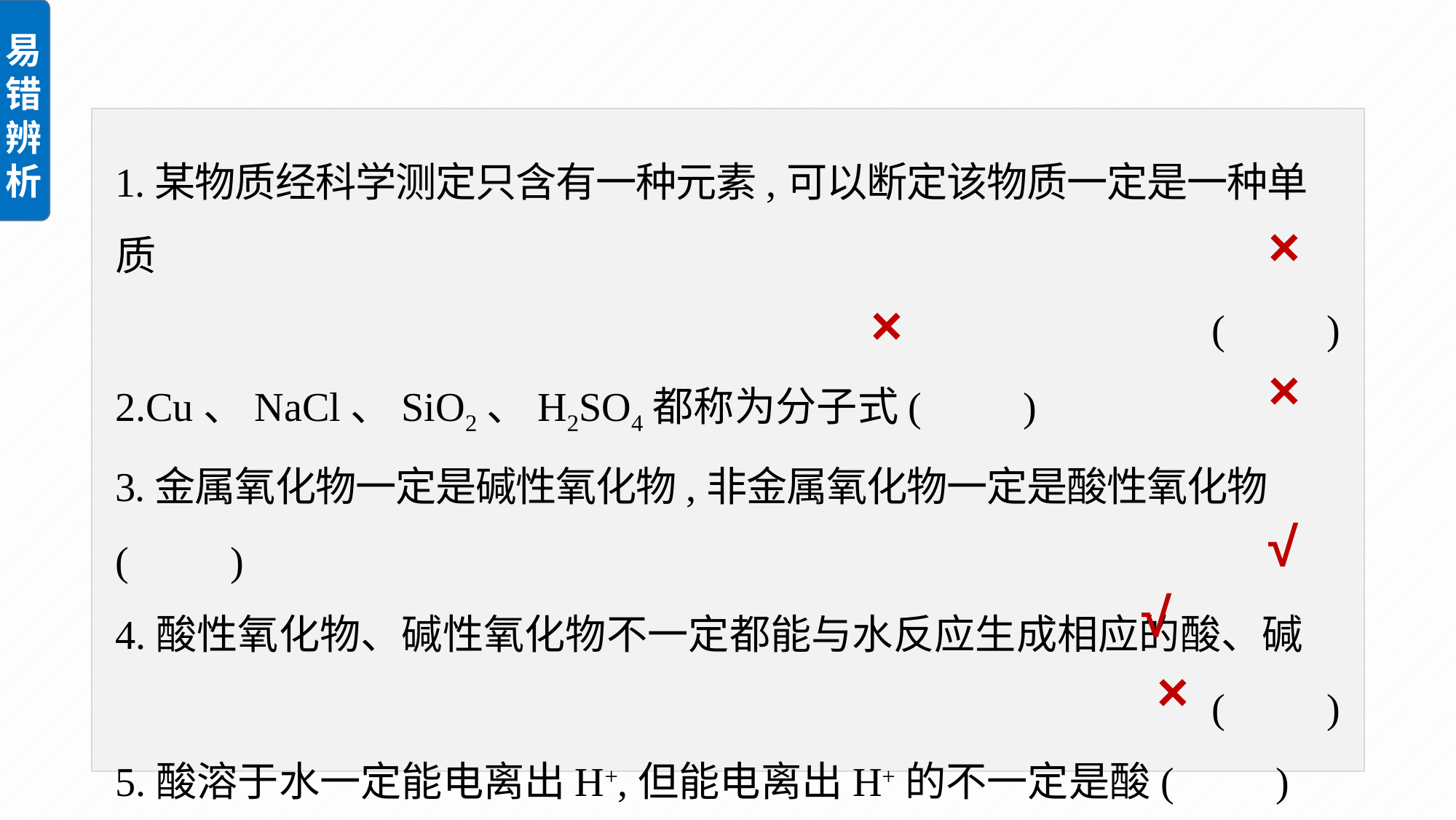

1.某物质经科学测定只含有一种元素,可以断定该物质一定是一种单质
(　　)
2.Cu、NaCl、SiO2、H2SO4都称为分子式(　　)
3.金属氧化物一定是碱性氧化物,非金属氧化物一定是酸性氧化物(　　)
4.酸性氧化物、碱性氧化物不一定都能与水反应生成相应的酸、碱
(　　)
5.酸溶于水一定能电离出H+,但能电离出H+的不一定是酸(　　)
6.CO2、NO2都能和水反应生成酸,故两者都是酸性氧化物(　　)
×
×
×
√
√
×